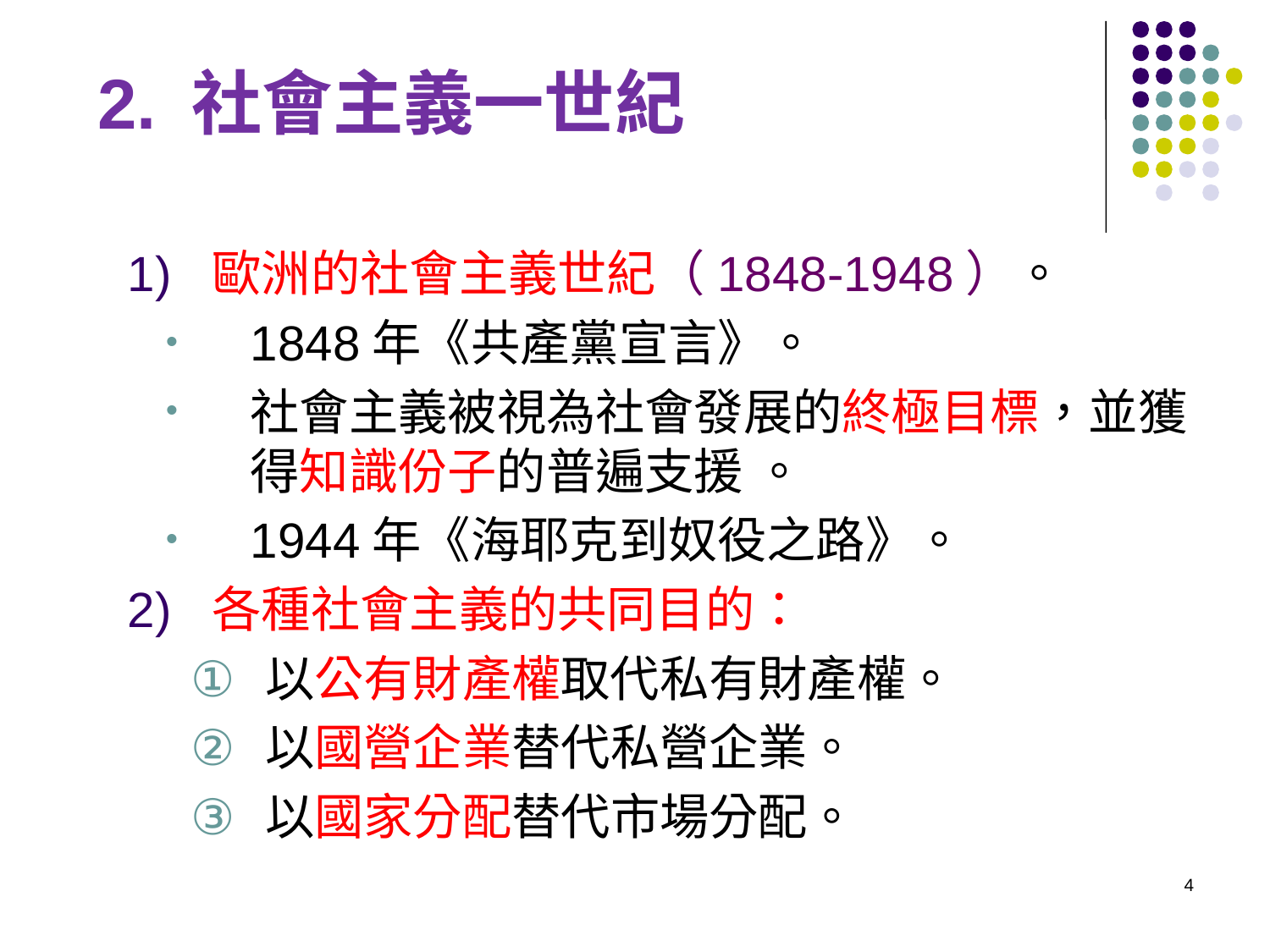

# 2. 社會主義一世紀
歐洲的社會主義世紀（1848-1948）。
1848年《共產黨宣言》。
社會主義被視為社會發展的終極目標，並獲得知識份子的普遍支援 。
1944年《海耶克到奴役之路》。
各種社會主義的共同目的：
以公有財產權取代私有財產權。
以國營企業替代私營企業。
以國家分配替代市場分配。
4